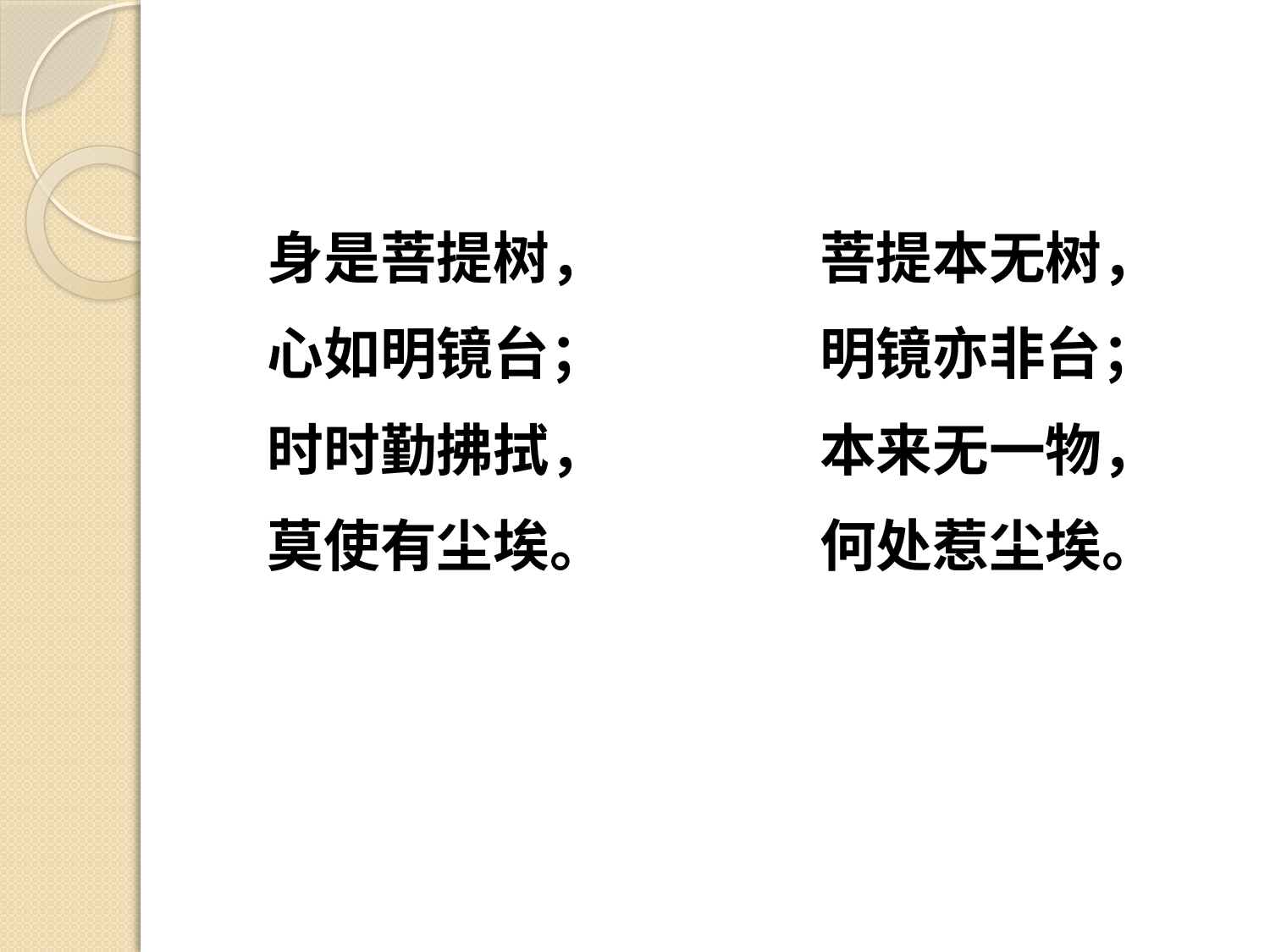

#
身是菩提树，
心如明镜台；
时时勤拂拭，
莫使有尘埃。
   菩提本无树，
   明镜亦非台；
   本来无一物，
   何处惹尘埃。